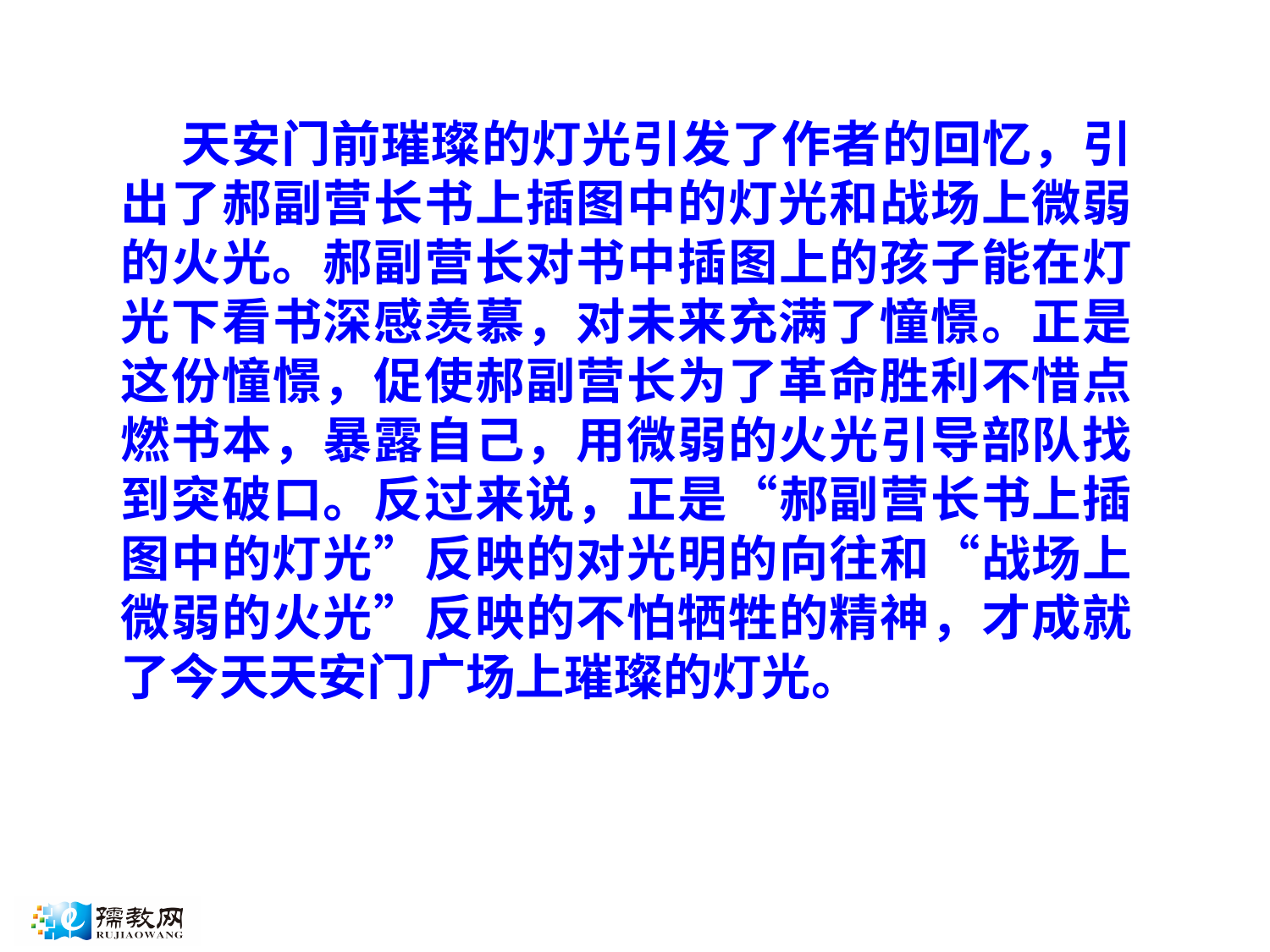

天安门前璀璨的灯光引发了作者的回忆，引出了郝副营长书上插图中的灯光和战场上微弱的火光。郝副营长对书中插图上的孩子能在灯光下看书深感羡慕，对未来充满了憧憬。正是这份憧憬，促使郝副营长为了革命胜利不惜点燃书本，暴露自己，用微弱的火光引导部队找到突破口。反过来说，正是“郝副营长书上插图中的灯光”反映的对光明的向往和“战场上微弱的火光”反映的不怕牺牲的精神，才成就了今天天安门广场上璀璨的灯光。